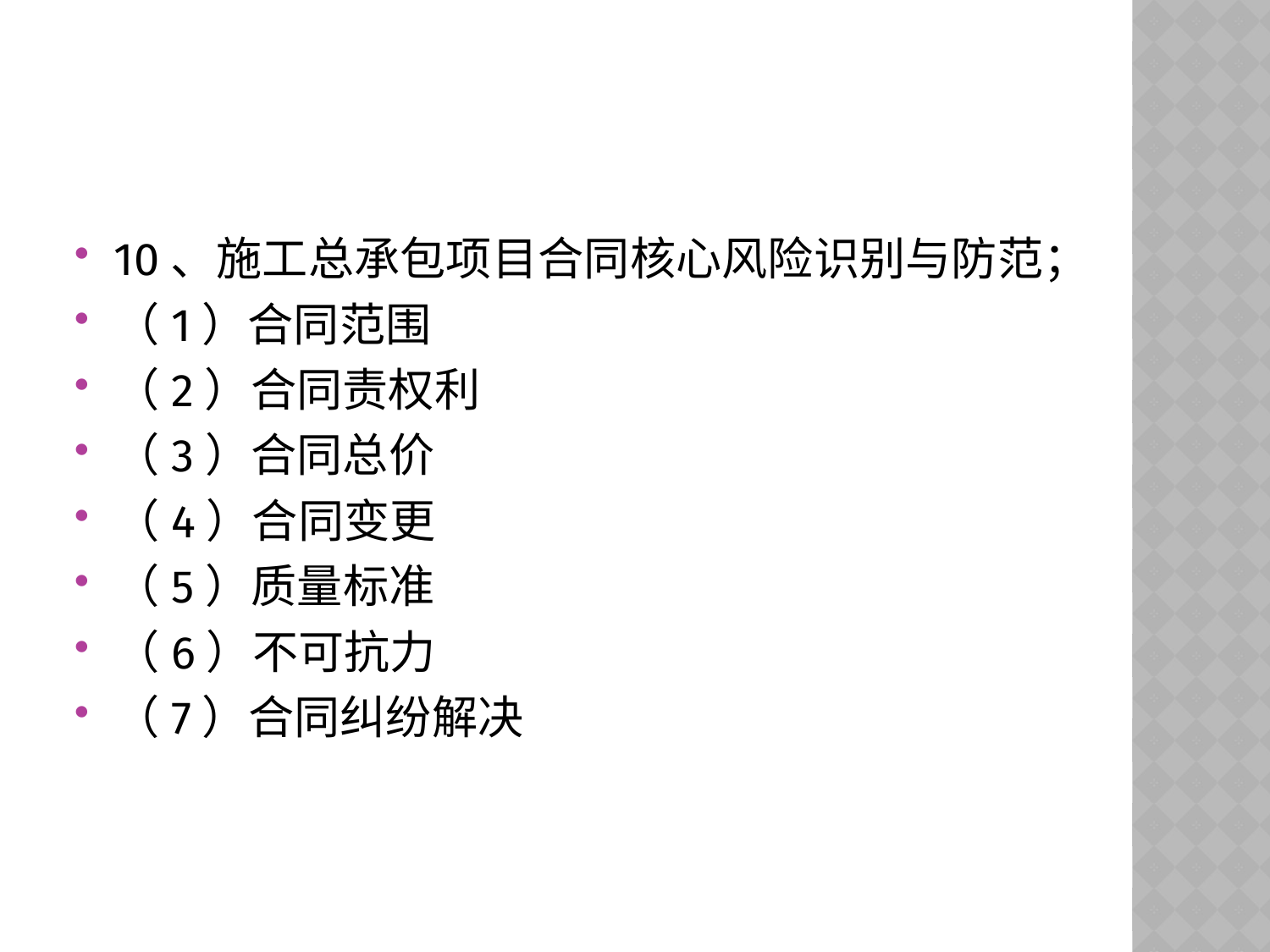

#
10、施工总承包项目合同核心风险识别与防范；
（1）合同范围
（2）合同责权利
（3）合同总价
（4）合同变更
（5）质量标准
（6）不可抗力
（7）合同纠纷解决